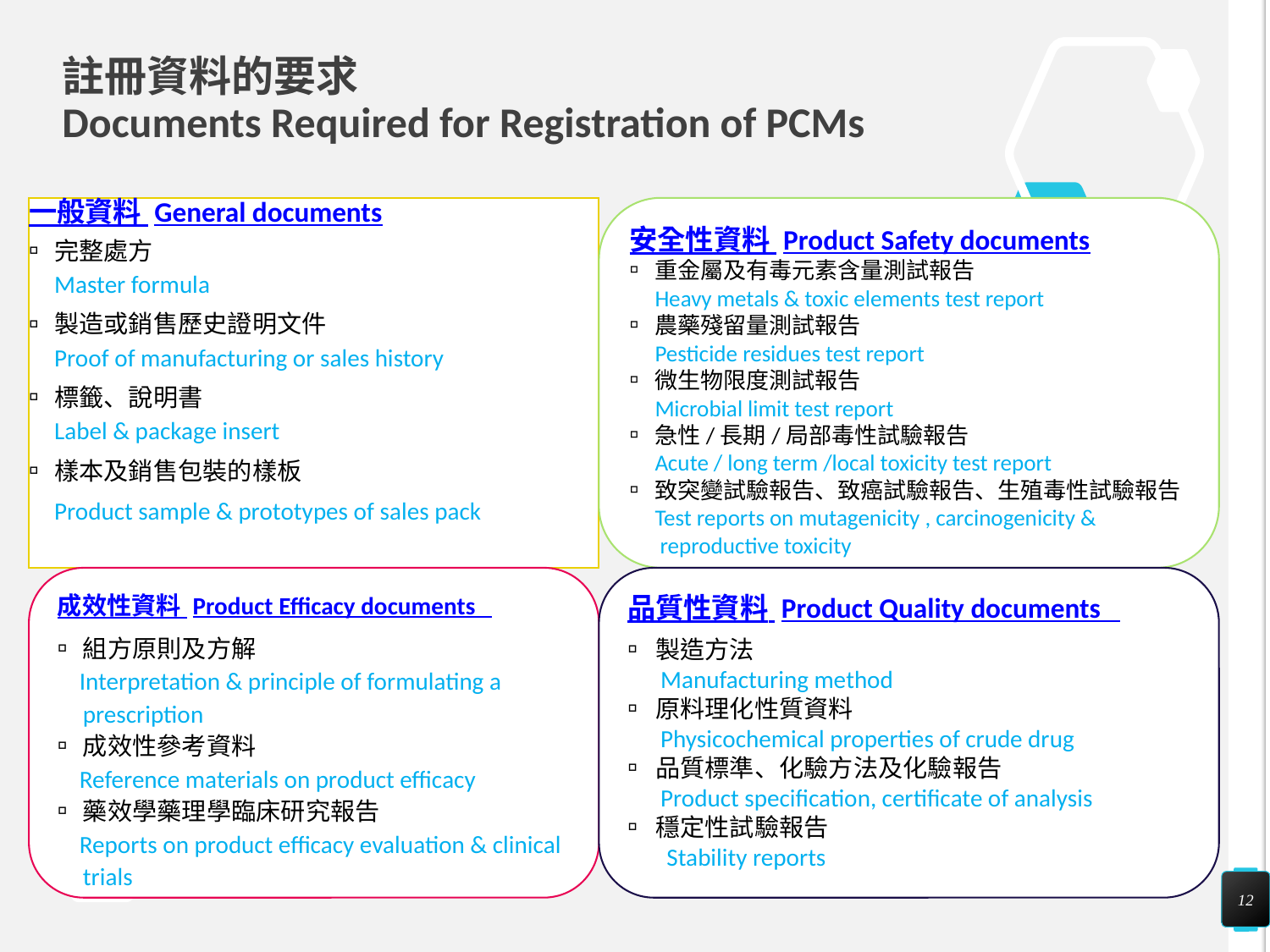

# 註冊資料的要求 Documents Required for Registration of PCMs
一般資料 General documents
完整處方
	Master formula
製造或銷售歷史證明文件
	Proof of manufacturing or sales history
標籤、說明書
	Label & package insert
樣本及銷售包裝的樣板
	Product sample & prototypes of sales pack
安全性資料 Product Safety documents
重金屬及有毒元素含量測試報告
     Heavy metals & toxic elements test report
農藥殘留量測試報告
     Pesticide residues test report
微生物限度測試報告
     Microbial limit test report
急性/長期/局部毒性試驗報告
     Acute / long term /local toxicity test report
致突變試驗報告、致癌試驗報告、生殖毒性試驗報告
     Test reports on mutagenicity , carcinogenicity &
      reproductive toxicity

成效性資料 Product Efficacy documents
組方原則及方解
    Interpretation & principle of formulating a prescription
成效性參考資料
    Reference materials on product efficacy
藥效學藥理學臨床研究報告
    Reports on product efficacy evaluation & clinical trials

品質性資料 Product Quality documents
製造方法
      Manufacturing method
原料理化性質資料
      Physicochemical properties of crude drug
品質標準、化驗方法及化驗報告
      Product specification, certificate of analysis
穩定性試驗報告
	  Stability reports

12